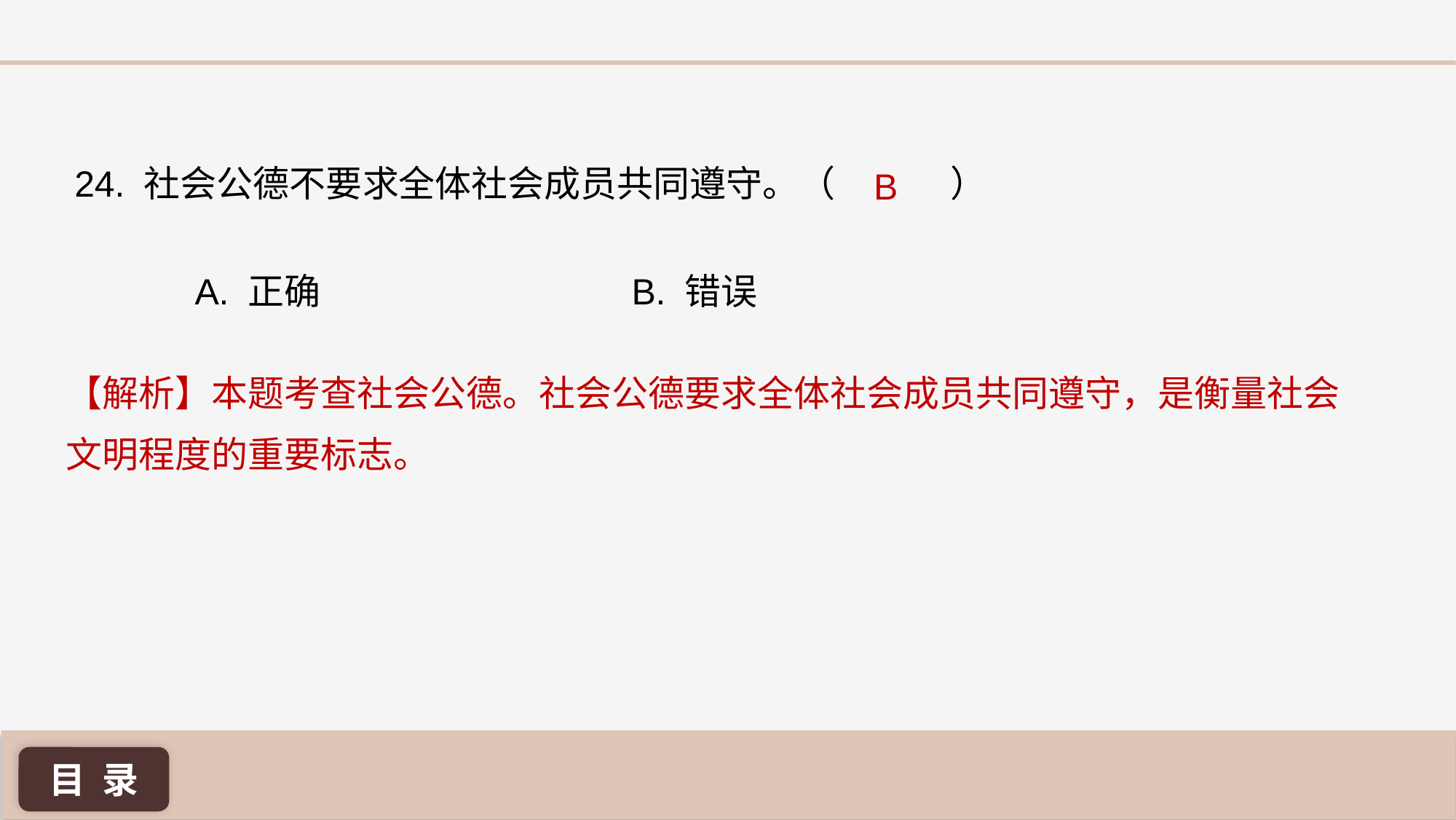

B
24. 社会公德不要求全体社会成员共同遵守。（ 	       ）
A. 正确 			B. 错误
【解析】本题考查社会公德。社会公德要求全体社会成员共同遵守，是衡量社会文明程度的重要标志。